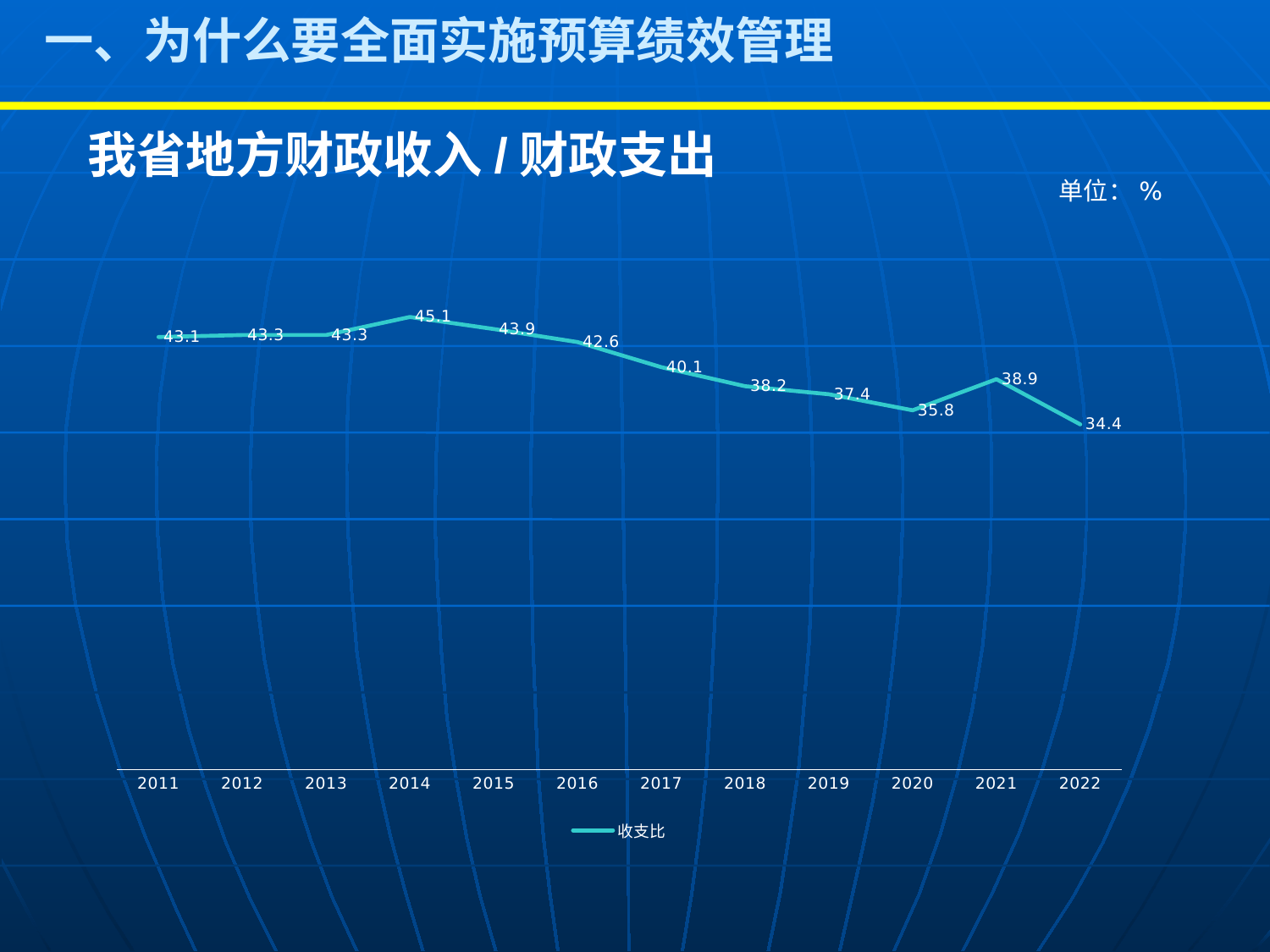

一、为什么要全面实施预算绩效管理

我省地方财政收入/财政支出
单位：%

### Chart

| Category | 收支比 |
|---|---|
| 2011 | 43.1 |
| 2012 | 43.3 |
| 2013 | 43.3 |
| 2014 | 45.1 |
| 2015 | 43.9 |
| 2016 | 42.6 |
| 2017 | 40.1 |
| 2018 | 38.2 |
| 2019 | 37.4 |
| 2020 | 35.8 |
| 2021 | 38.9 |
| 2022 | 34.4 |